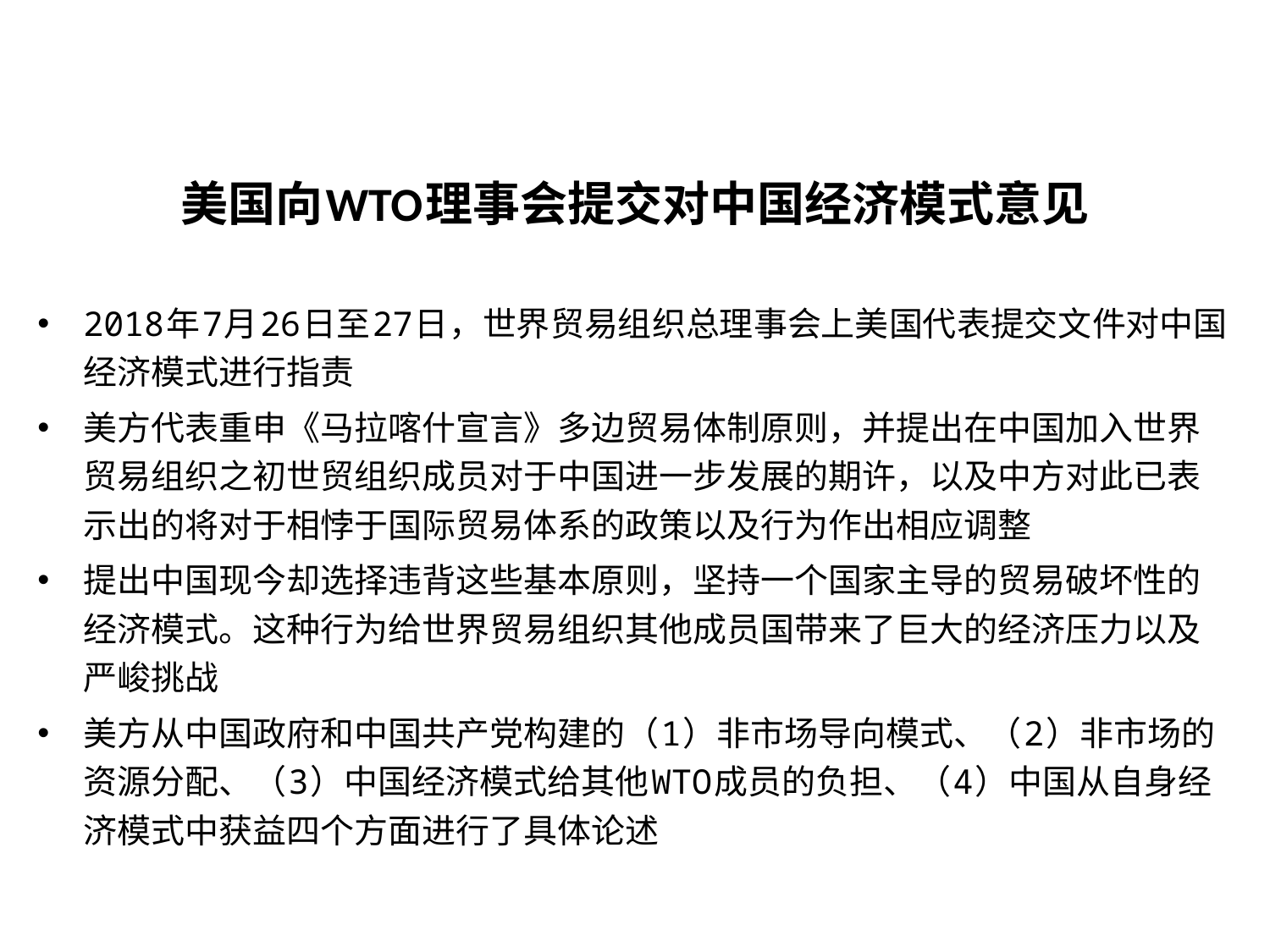

美国向WTO理事会提交对中国经济模式意见

2018年7月26日至27日，世界贸易组织总理事会上美国代表提交文件对中国经济模式进行指责
美方代表重申《马拉喀什宣言》多边贸易体制原则，并提出在中国加入世界贸易组织之初世贸组织成员对于中国进一步发展的期许，以及中方对此已表示出的将对于相悖于国际贸易体系的政策以及行为作出相应调整
提出中国现今却选择违背这些基本原则，坚持一个国家主导的贸易破坏性的经济模式。这种行为给世界贸易组织其他成员国带来了巨大的经济压力以及严峻挑战
美方从中国政府和中国共产党构建的（1）非市场导向模式、（2）非市场的资源分配、（3）中国经济模式给其他WTO成员的负担、（4）中国从自身经济模式中获益四个方面进行了具体论述
IWEP